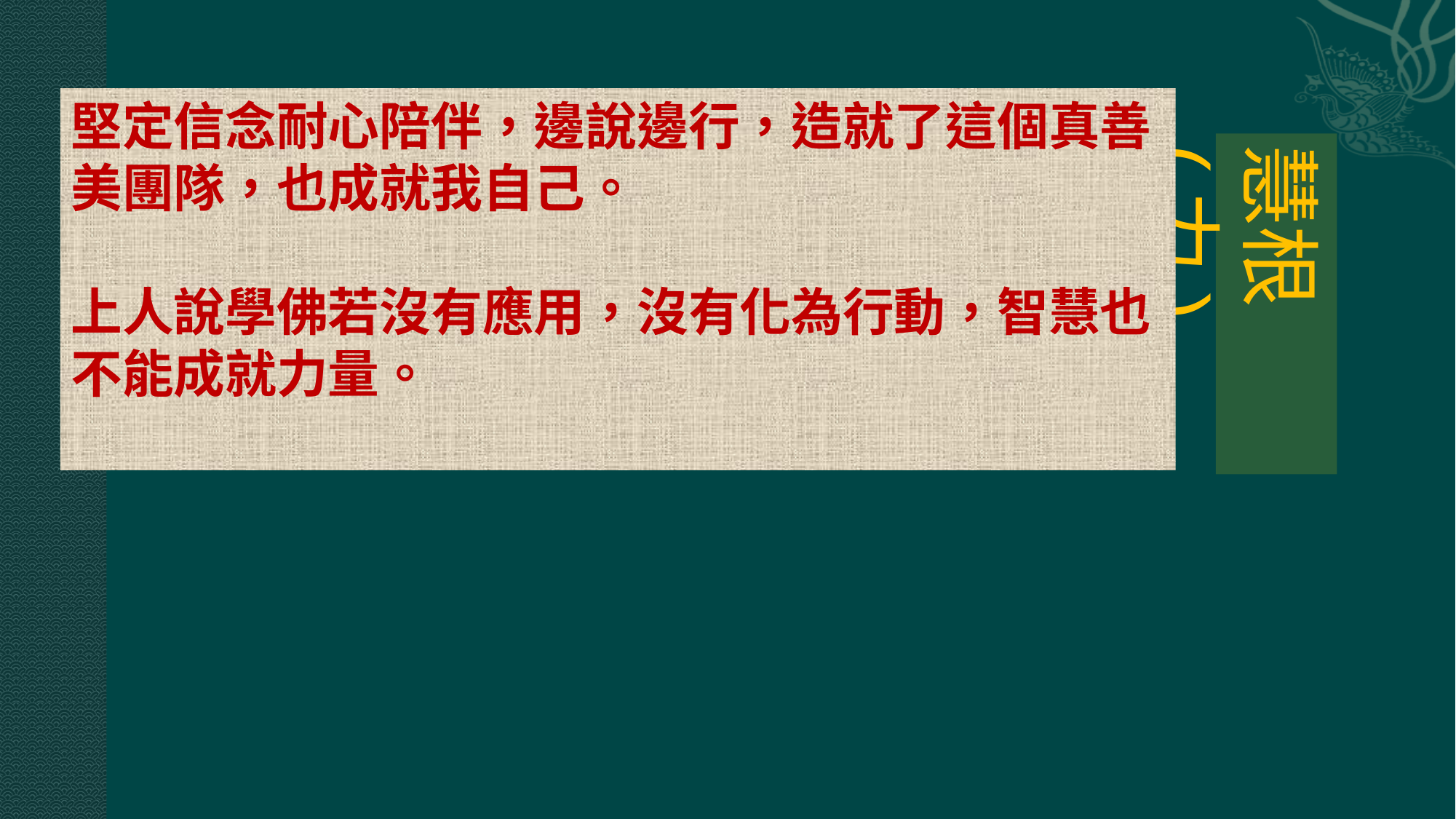

堅定信念耐心陪伴，邊說邊行，造就了這個真善美團隊，也成就我自己。

上人說學佛若沒有應用，沒有化為行動，智慧也不能成就力量。

慧根(力)